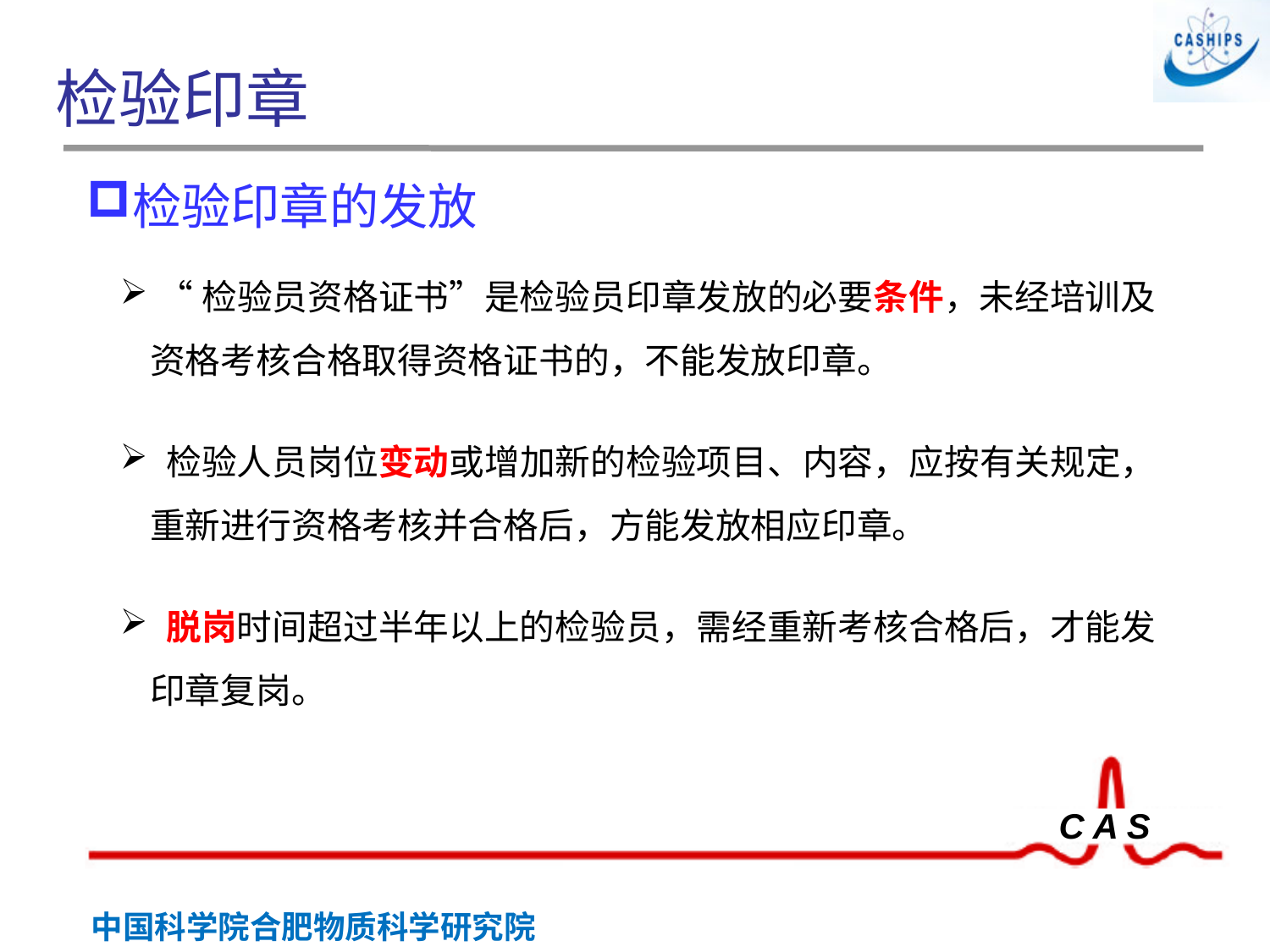

# 检验印章
检验印章的发放

 “检验员资格证书”是检验员印章发放的必要条件，未经培训及资格考核合格取得资格证书的，不能发放印章。

 检验人员岗位变动或增加新的检验项目、内容，应按有关规定，重新进行资格考核并合格后，方能发放相应印章。

 脱岗时间超过半年以上的检验员，需经重新考核合格后，才能发印章复岗。
  胶印章
钢印章
封印章